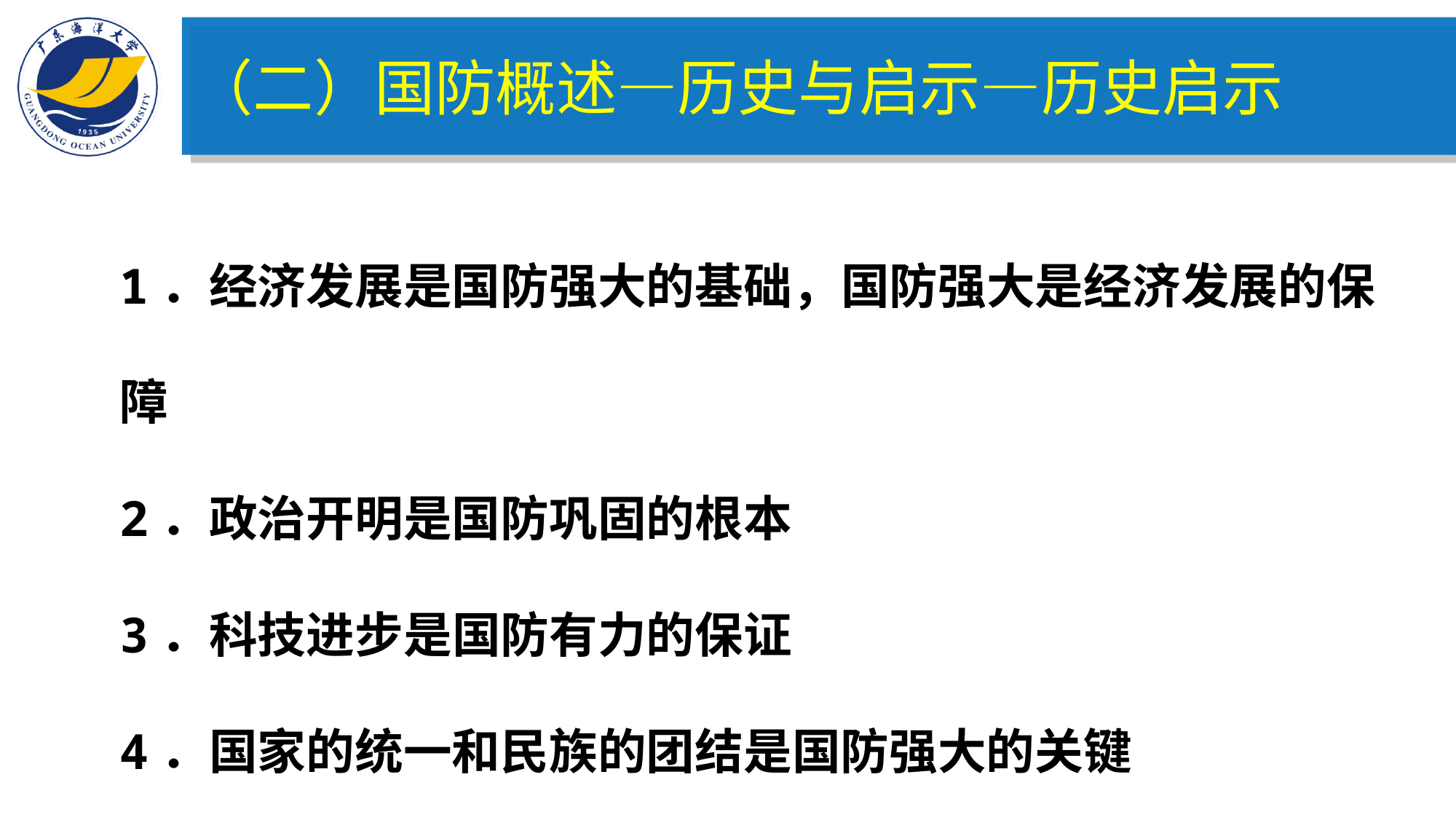

（二）国防概述—历史与启示—历史启示
1．经济发展是国防强大的基础，国防强大是经济发展的保障
2．政治开明是国防巩固的根本
3．科技进步是国防有力的保证
4．国家的统一和民族的团结是国防强大的关键